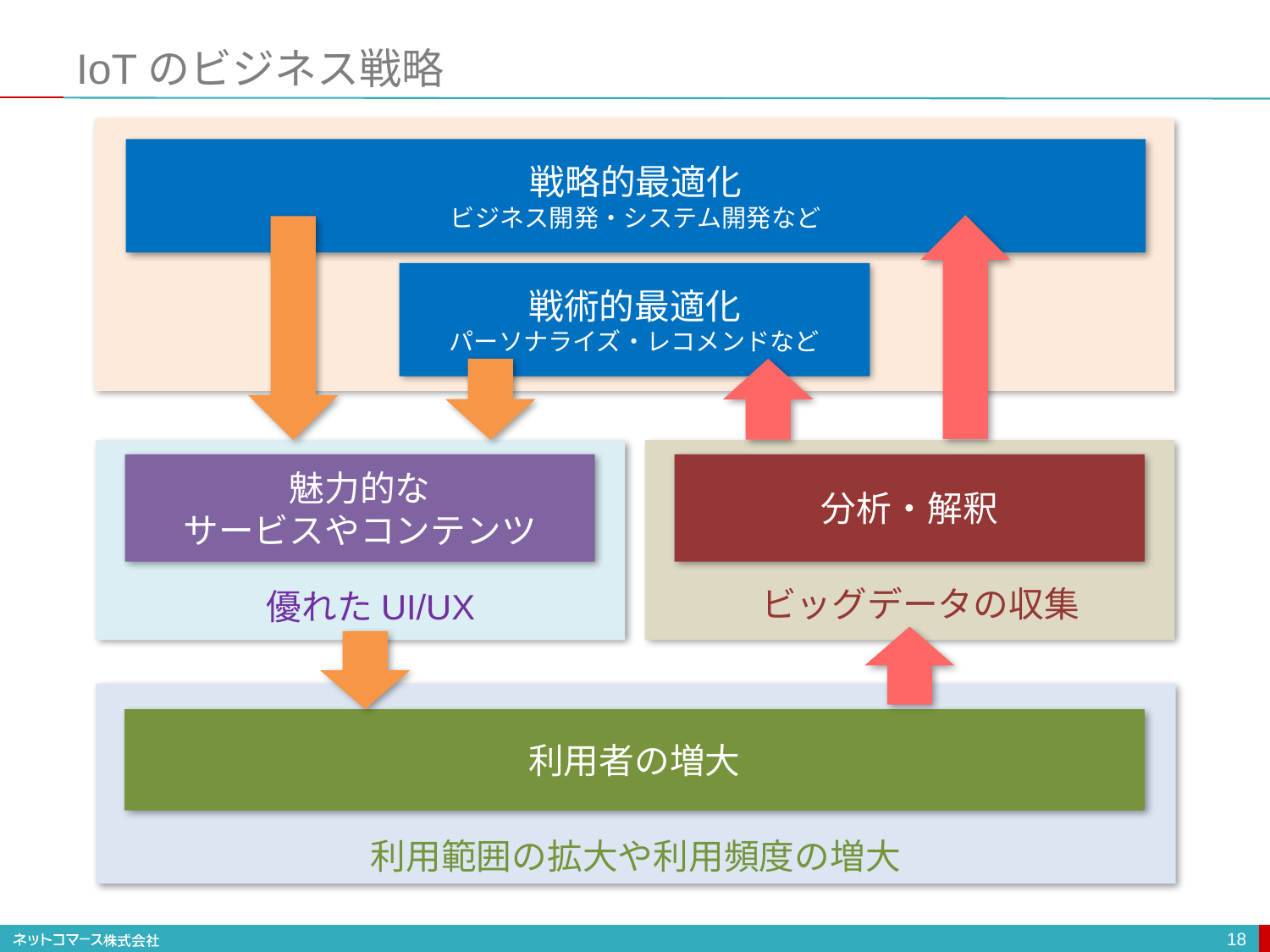

# IoTのビジネス戦略

戦略的最適化
ビジネス開発・システム開発など

戦術的最適化
パーソナライズ・レコメンドなど

分析・解釈
魅力的な
サービスやコンテンツ
ビッグデータの収集
優れたUI/UX

利用者の増大
利用範囲の拡大や利用頻度の増大
18